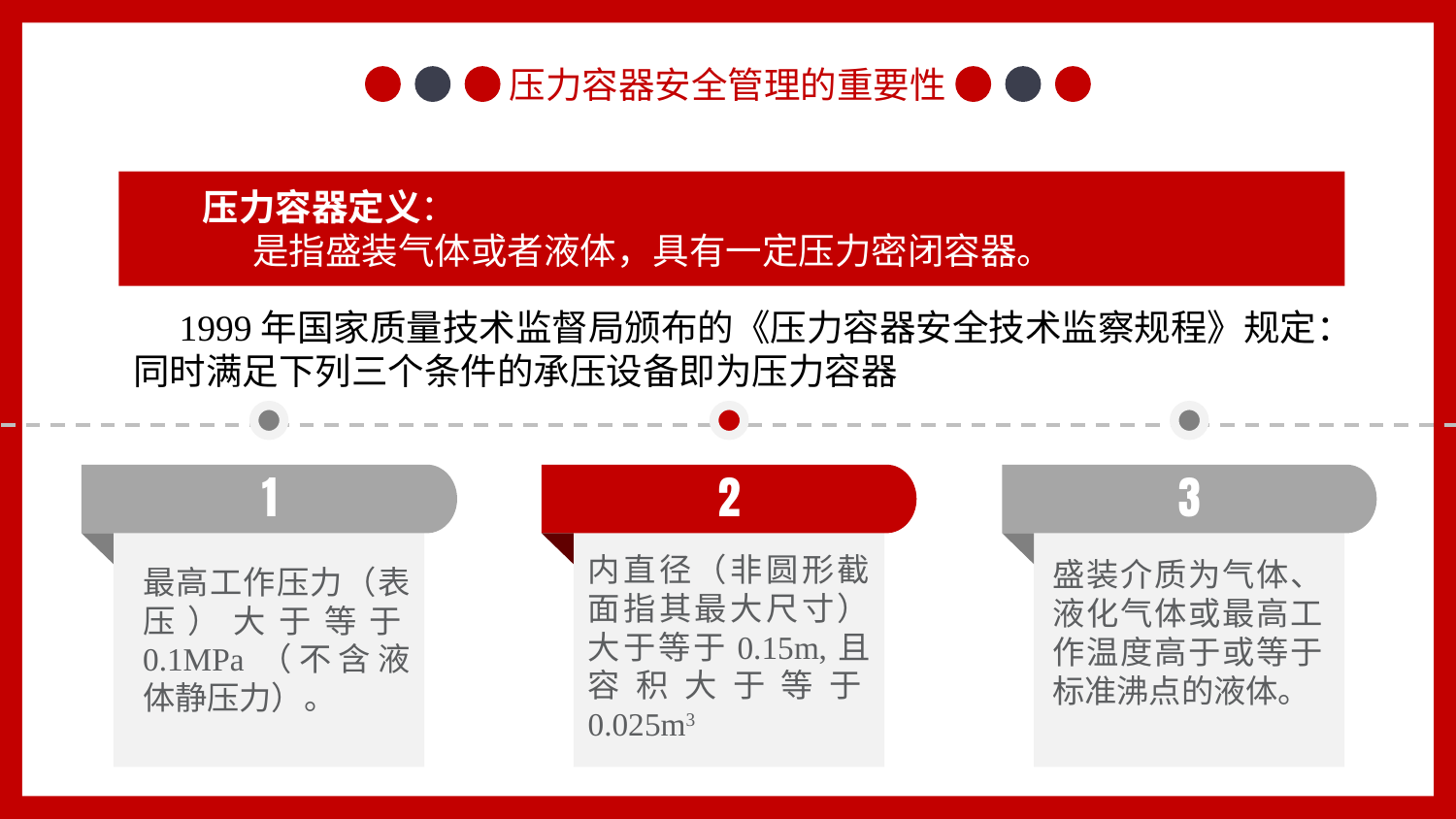

压力容器安全管理的重要性

压力容器定义：
     是指盛装气体或者液体，具有一定压力密闭容器。
     1999年国家质量技术监督局颁布的《压力容器安全技术监察规程》规定：同时满足下列三个条件的承压设备即为压力容器

1

2

3

内直径（非圆形截面指其最大尺寸）大于等于0.15m,且容积大于等于0.025m3
盛装介质为气体、液化气体或最高工作温度高于或等于标准沸点的液体。
最高工作压力（表压）大于等于0.1MPa（不含液体静压力）。